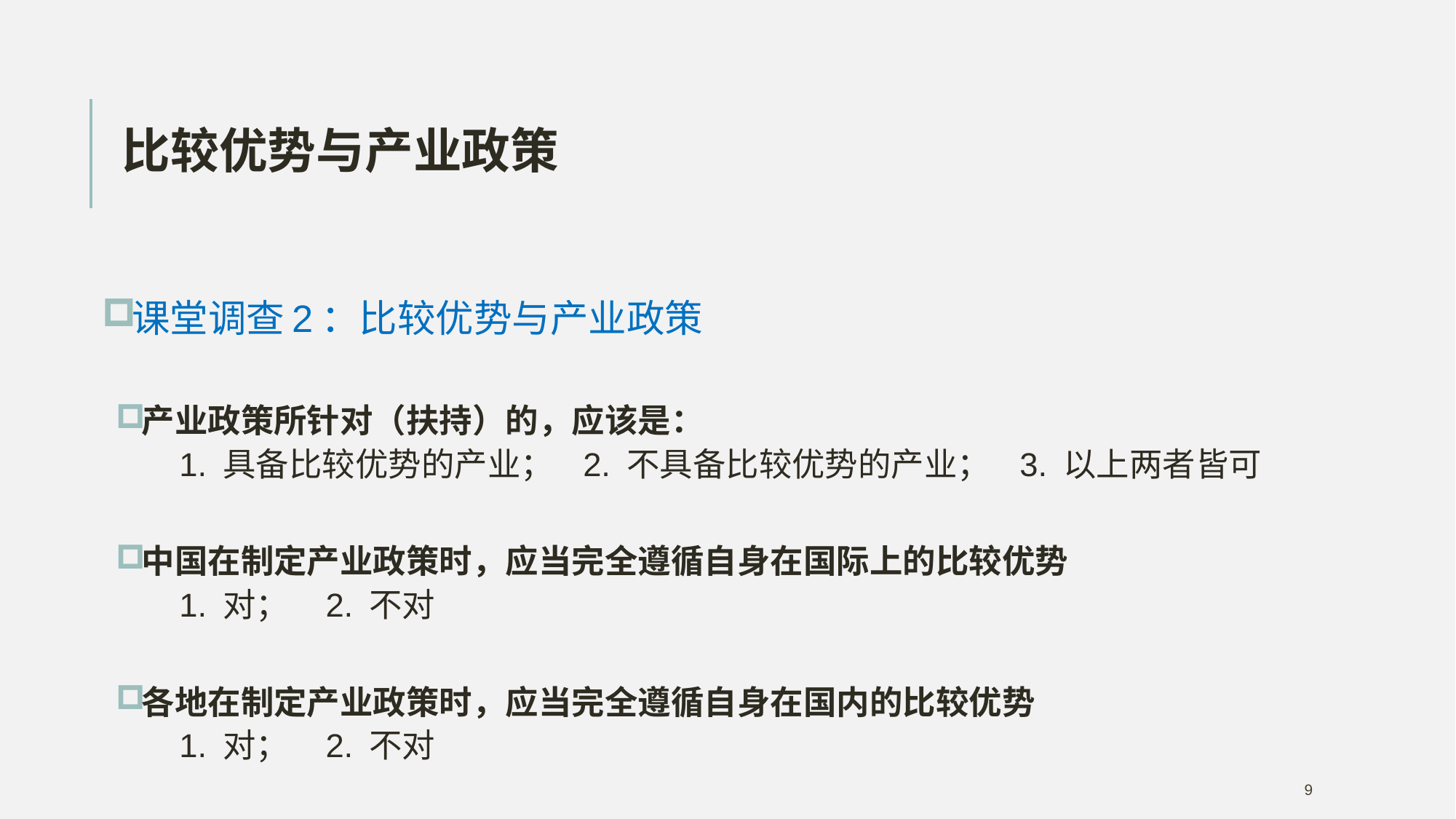

比较优势与产业政策
课堂调查2：比较优势与产业政策

产业政策所针对（扶持）的，应该是：
   1. 具备比较优势的产业；   2. 不具备比较优势的产业；   3. 以上两者皆可

中国在制定产业政策时，应当完全遵循自身在国际上的比较优势
   1. 对；    2. 不对

各地在制定产业政策时，应当完全遵循自身在国内的比较优势
   1. 对；    2. 不对
9